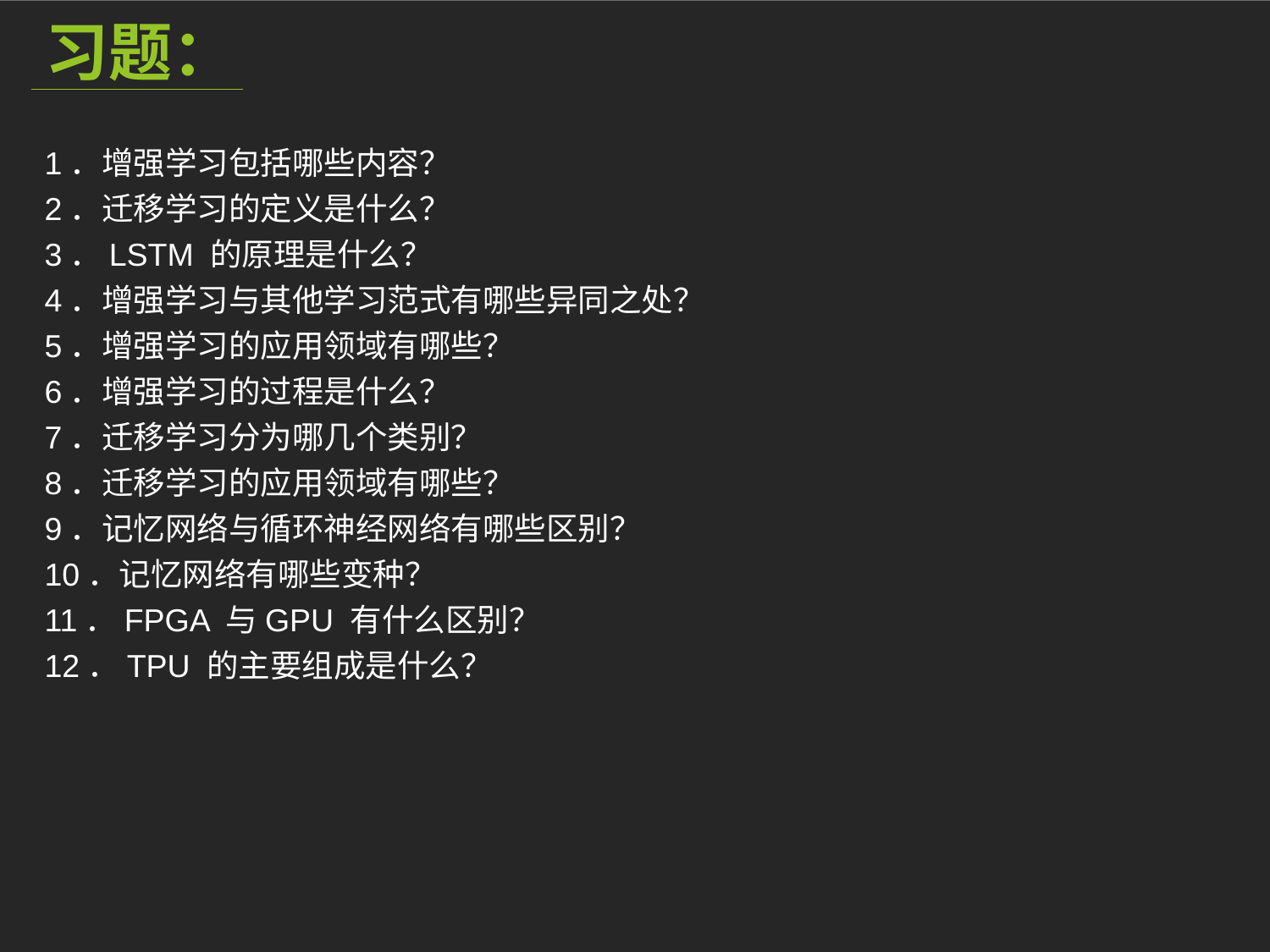

习题：
1．增强学习包括哪些内容？
2．迁移学习的定义是什么？
3．LSTM 的原理是什么？
4．增强学习与其他学习范式有哪些异同之处？
5．增强学习的应用领域有哪些？
6．增强学习的过程是什么？
7．迁移学习分为哪几个类别？
8．迁移学习的应用领域有哪些？
9．记忆网络与循环神经网络有哪些区别？
10．记忆网络有哪些变种？
11．FPGA 与GPU 有什么区别？
12．TPU 的主要组成是什么？